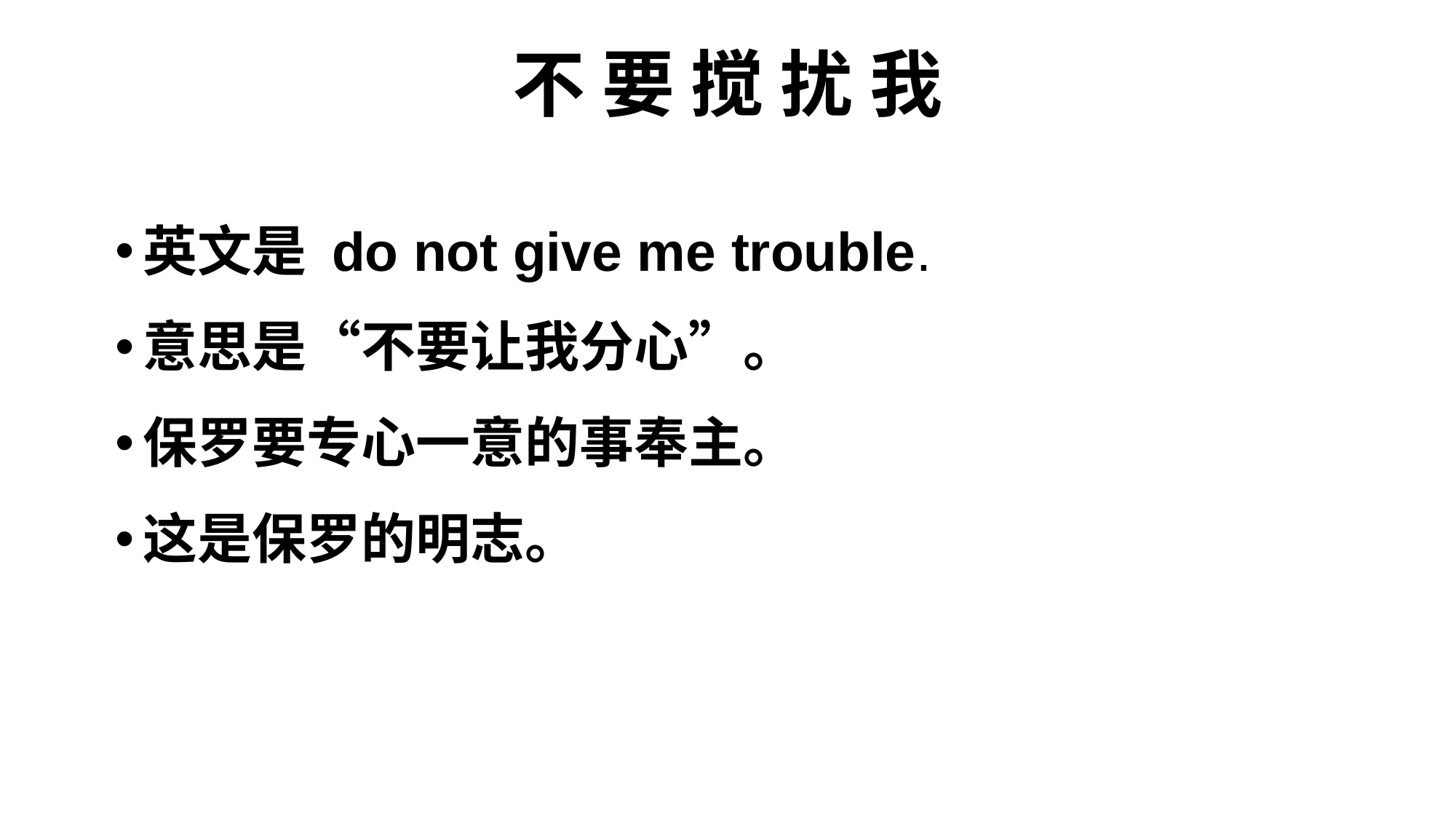

# 不 要 搅 扰 我
英文是 do not give me trouble.
意思是“不要让我分心”。
保罗要专心一意的事奉主。
这是保罗的明志。